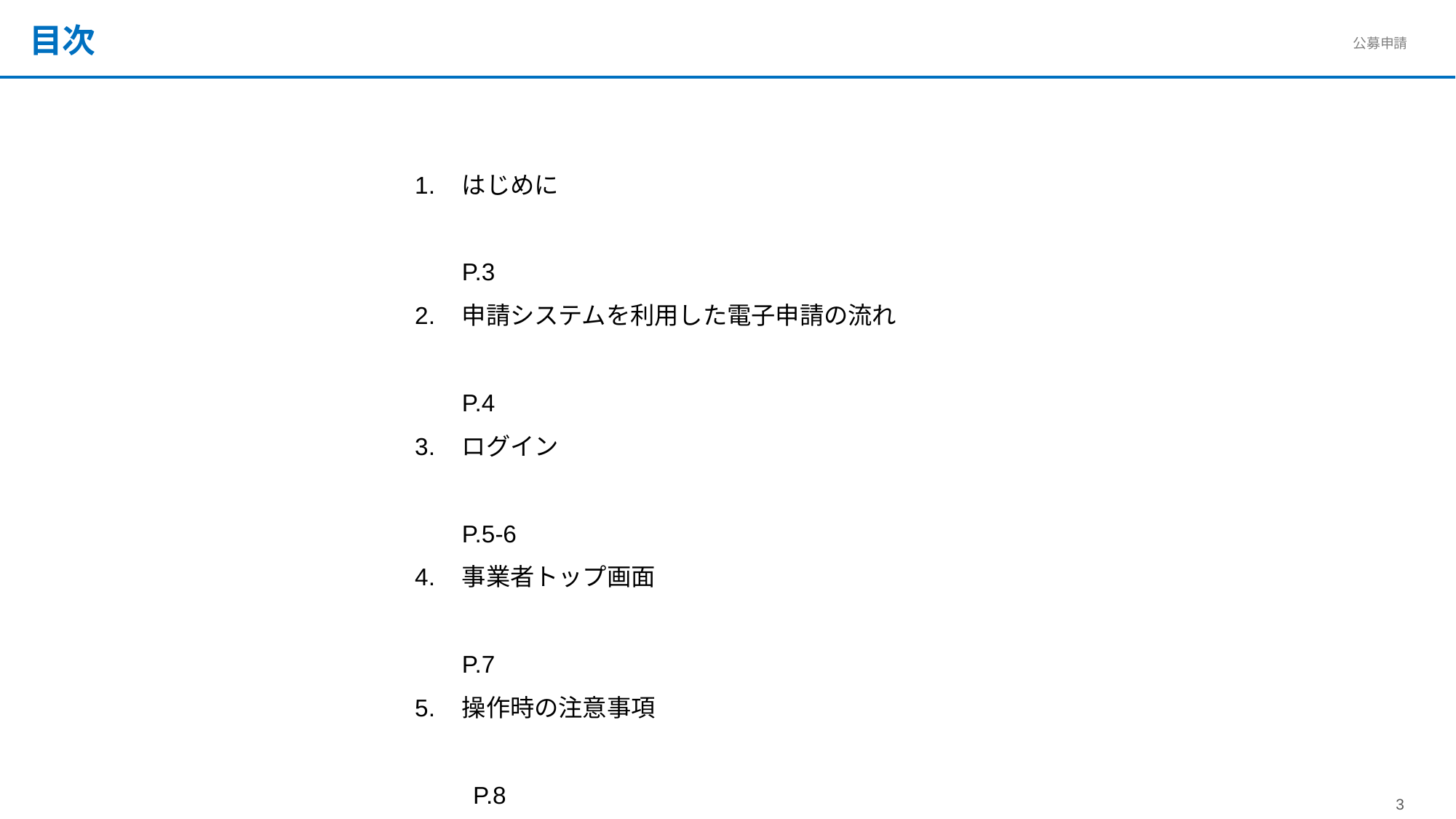

目次
はじめに	P.3
申請システムを利用した電子申請の流れ	P.4
ログイン	P.5-6
事業者トップ画面	P.7
操作時の注意事項	 P.8
申請情報入力	P.9-43
申請する	P.44
申請ステータスの確認	P.45
コメント確認・一時保存及び申請再開	P.46-47
ログアウト	P.48
印刷・PDF化​	P.49-50
ファイルアップロード方法​	P.51
経営計画/補助事業計画の入力説明​	P.52-53
よくあるご質問	P.54